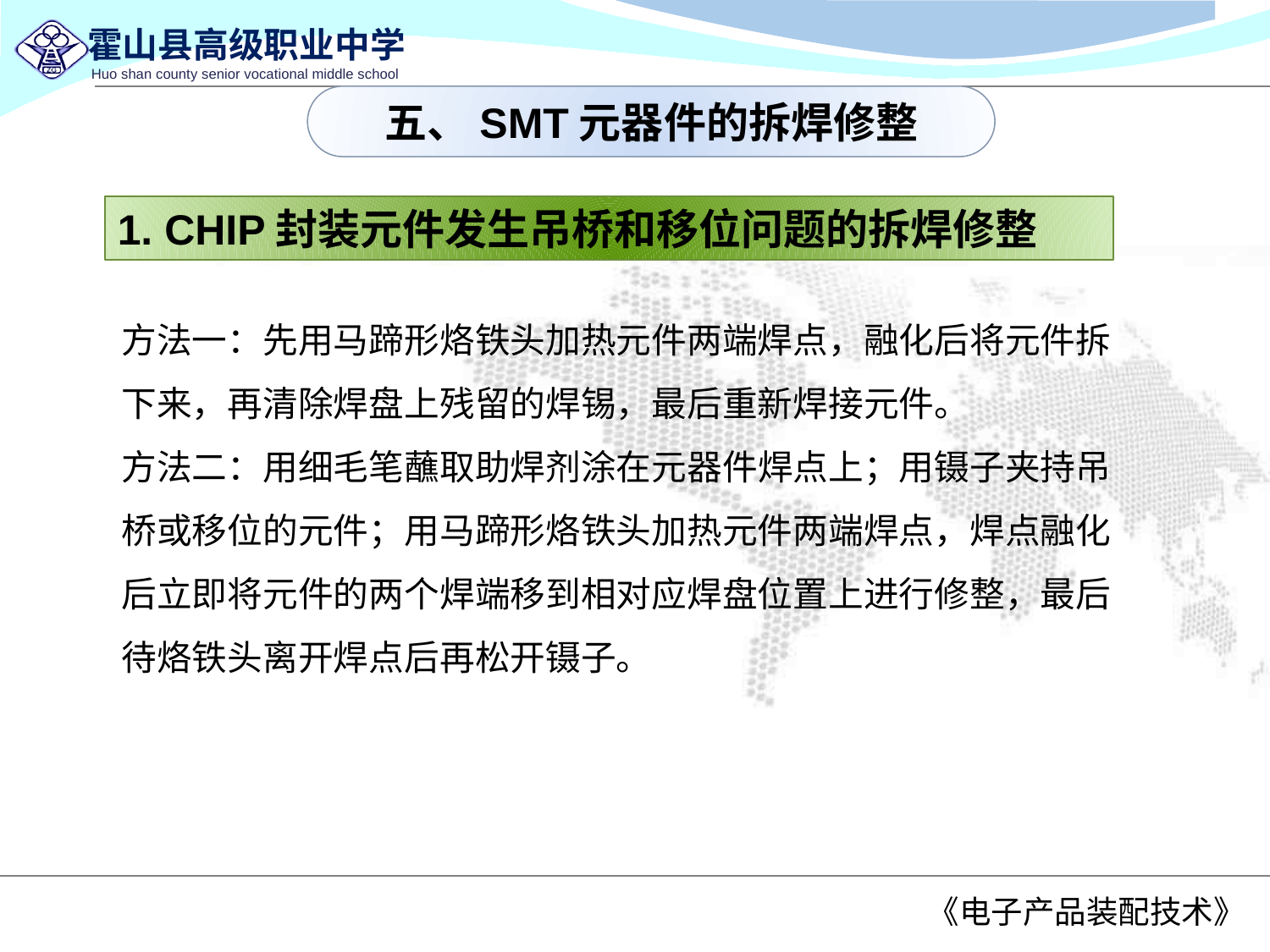

五、SMT元器件的拆焊修整
1. CHIP封装元件发生吊桥和移位问题的拆焊修整
方法一：先用马蹄形烙铁头加热元件两端焊点，融化后将元件拆下来，再清除焊盘上残留的焊锡，最后重新焊接元件。
方法二：用细毛笔蘸取助焊剂涂在元器件焊点上；用镊子夹持吊桥或移位的元件；用马蹄形烙铁头加热元件两端焊点，焊点融化后立即将元件的两个焊端移到相对应焊盘位置上进行修整，最后待烙铁头离开焊点后再松开镊子。